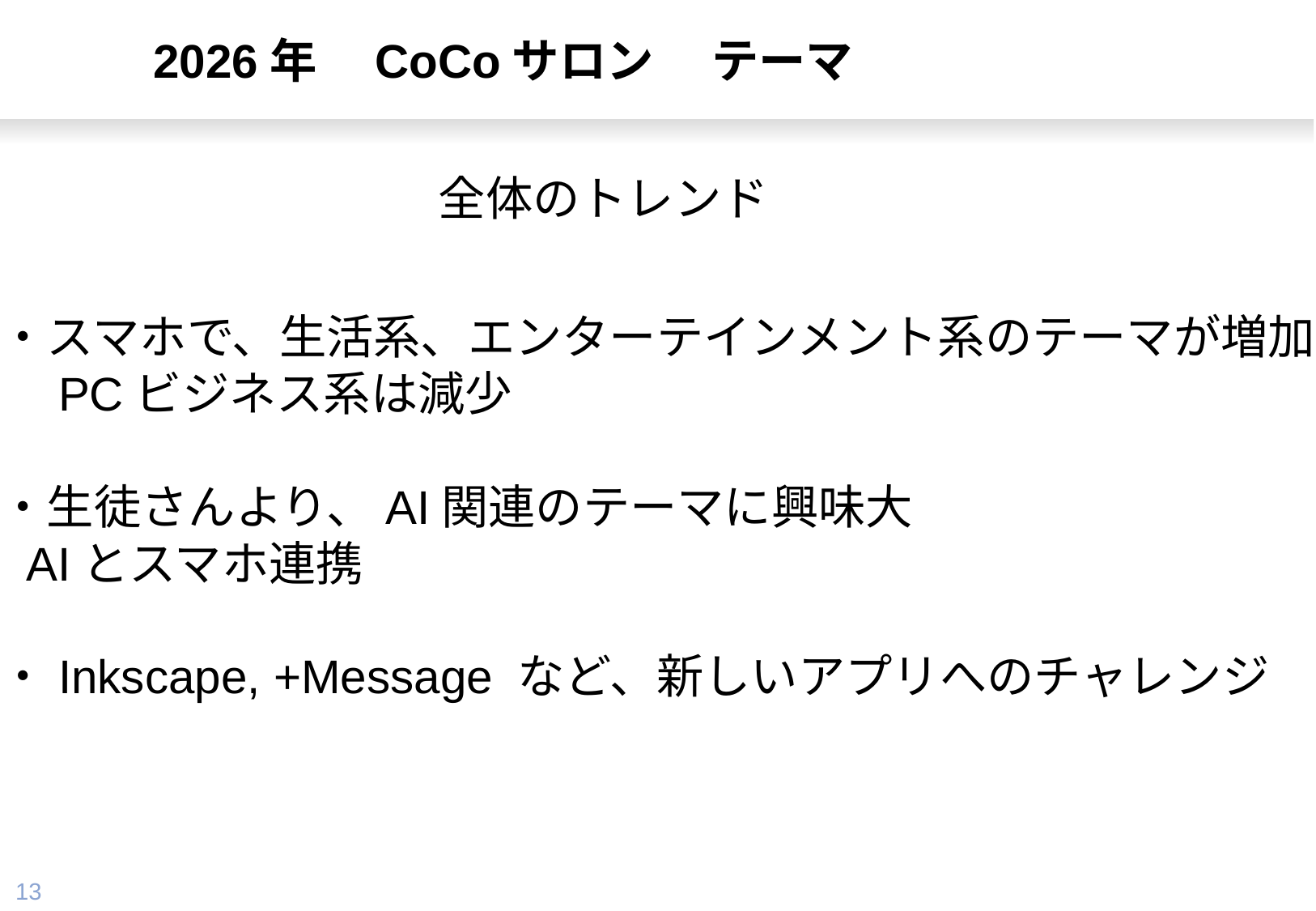

2026年　CoCoサロン　 テーマ
全体のトレンド
・スマホで、生活系、エンターテインメント系のテーマが増加
　PCビジネス系は減少

・生徒さんより、AI関連のテーマに興味大
  AIとスマホ連携

・Inkscape, +Message など、新しいアプリへのチャレンジ
13